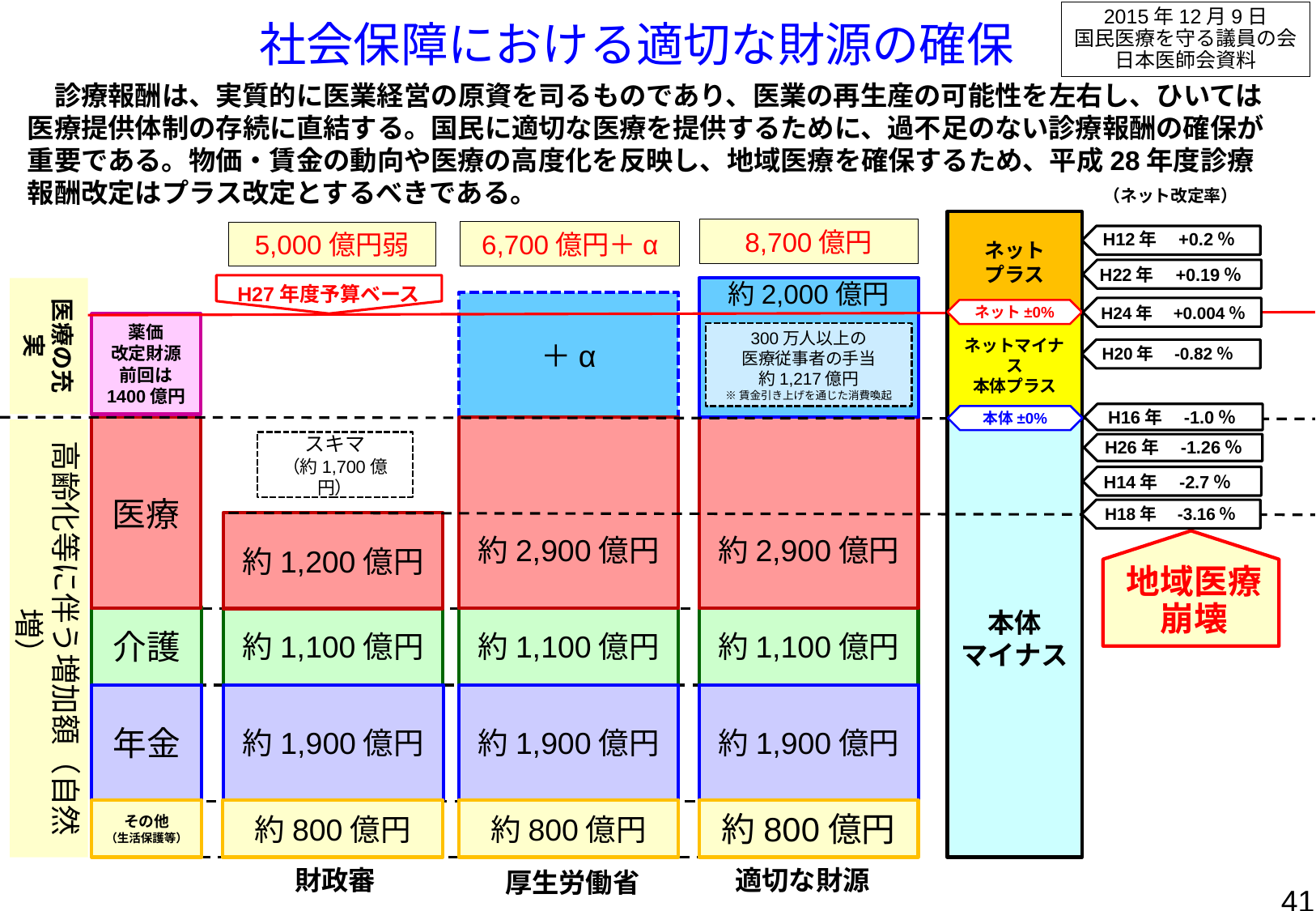

2015年12月9日
国民医療を守る議員の会
日本医師会資料
社会保障における適切な財源の確保
　診療報酬は、実質的に医業経営の原資を司るものであり、医業の再生産の可能性を左右し、ひいては医療提供体制の存続に直結する。国民に適切な医療を提供するために、過不足のない診療報酬の確保が重要である。物価・賃金の動向や医療の高度化を反映し、地域医療を確保するため、平成28年度診療報酬改定はプラス改定とするべきである。
（ネット改定率）

ネット
プラス
8,700億円
6,700億円＋α
5,000億円弱
H12年　+0.2％

H22年　+0.19％

H27年度予算ベース
医療の充実
約2,000億円

＋α
H24年　+0.004％

ネット±0%
ネットマイナス
本体プラス
薬価
改定財源
前回は
1400億円
300万人以上の
医療従事者の手当
約1,217億円
※賃金引き上げを通じた消費喚起
H20年　-0.82％

H16年　-1.0％

本体±0%
医療

約2,900億円

約2,900億円
高齢化等に伴う増加額（自然増）
本体
マイナス
H26年　-1.26％
スキマ
（約1,700億円）

H14年　-2.7％

H18年　-3.16％

約1,200億円

地域医療
崩壊
介護
約1,100億円
約1,100億円
約1,100億円
年金
約1,900億円
約1,900億円
約1,900億円
その他
（生活保護等）
約800億円
約800億円
約800億円
財政審
適切な財源
厚生労働省
41